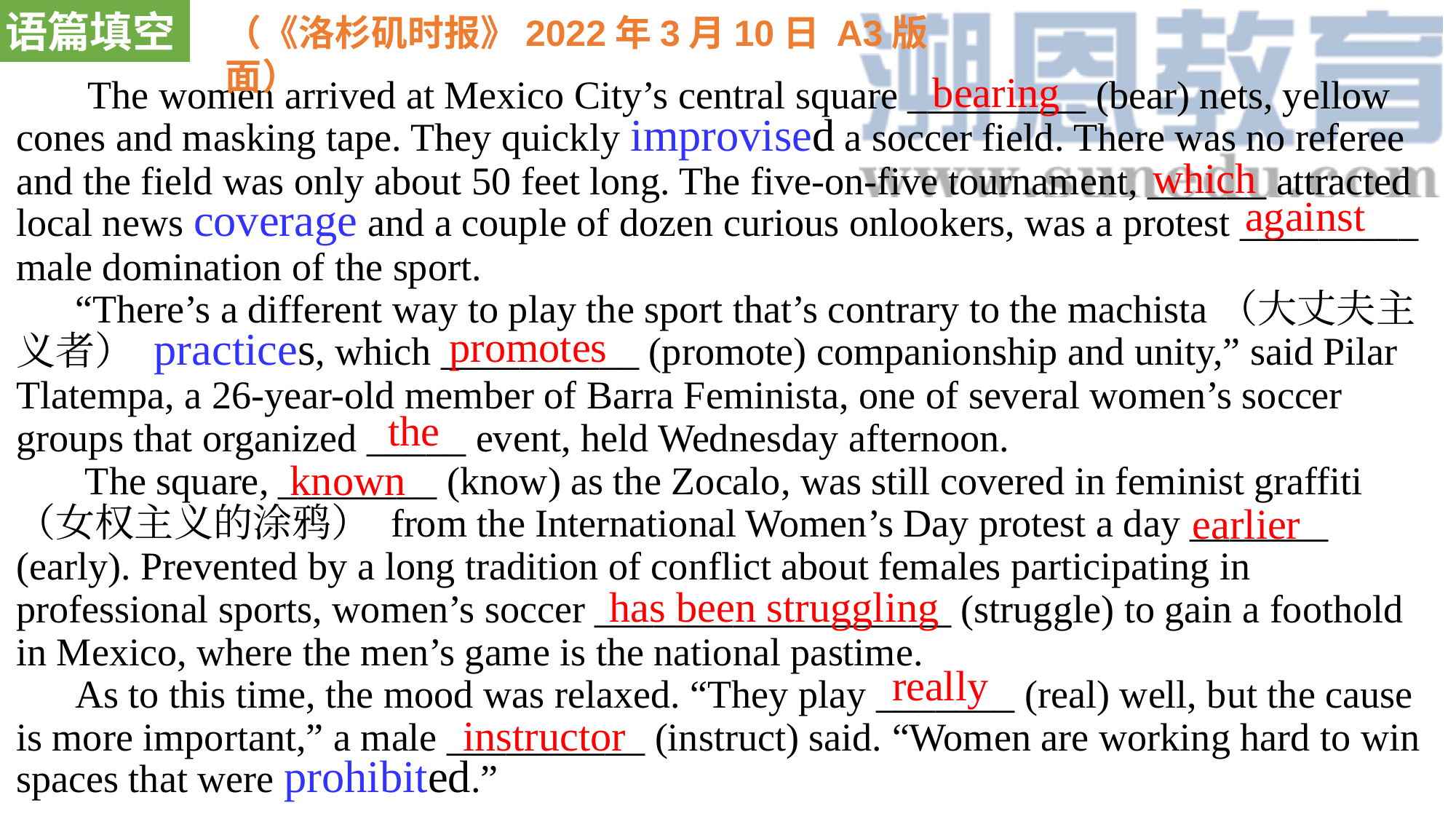

语篇填空
（《洛杉矶时报》2022年3月10日 A3版面）
bearing
       The women arrived at Mexico City’s central square _________ (bear) nets, yellow cones and masking tape. They quickly improvised a soccer field. There was no referee and the field was only about 50 feet long. The five-on-five tournament, ______ attracted local news coverage and a couple of dozen curious onlookers, was a protest _________ male domination of the sport.
      “There’s a different way to play the sport that’s contrary to the machista（大丈夫主义者） practices, which __________ (promote) companionship and unity,” said Pilar Tlatempa, a 26-year-old member of Barra Feminista, one of several women’s soccer groups that organized _____ event, held Wednesday afternoon.
       The square, ________ (know) as the Zocalo, was still covered in feminist graffiti（女权主义的涂鸦） from the International Women’s Day protest a day _______ (early). Prevented by a long tradition of conflict about females participating in professional sports, women’s soccer __________________ (struggle) to gain a foothold in Mexico, where the men’s game is the national pastime.
      As to this time, the mood was relaxed. “They play _______ (real) well, but the cause is more important,” a male __________ (instruct) said. “Women are working hard to win spaces that were prohibited.”
which
against
promotes
the
known
earlier
has been struggling
really
instructor